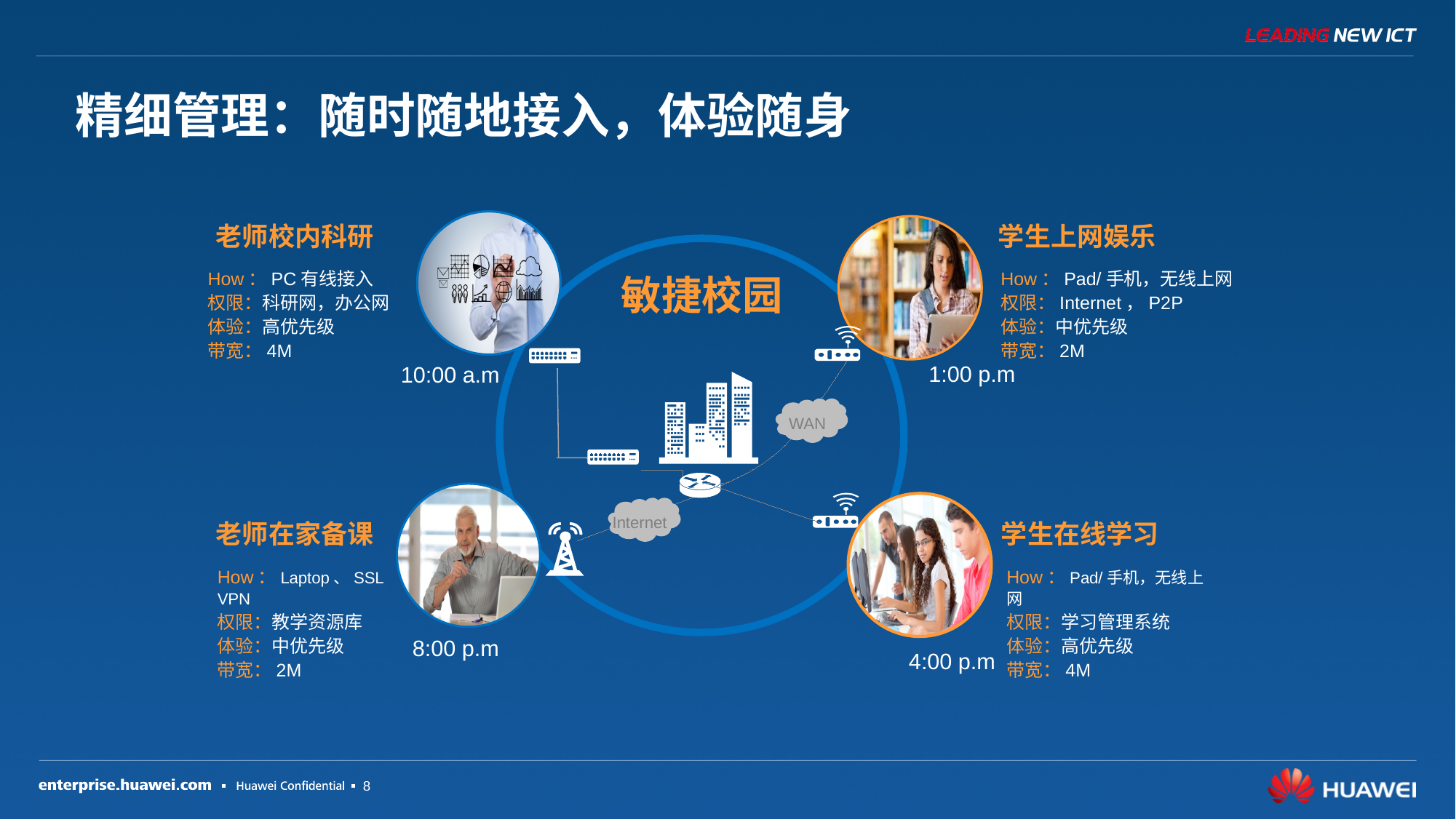

精细管理：随时随地接入，体验随身

老师校内科研
学生上网娱乐

How：PC有线接入
权限：科研网，办公网
体验：高优先级
带宽：4M
How：Pad/手机，无线上网
权限：Internet，P2P
体验：中优先级
带宽：2M
敏捷校园

1:00 p.m
10:00 a.m

WAN

Internet
学生在线学习
老师在家备课

How：Laptop、SSL VPN
权限：教学资源库
体验：中优先级
带宽：2M

How：Pad/手机，无线上网
权限：学习管理系统
体验：高优先级
带宽：4M
8:00 p.m
4:00 p.m